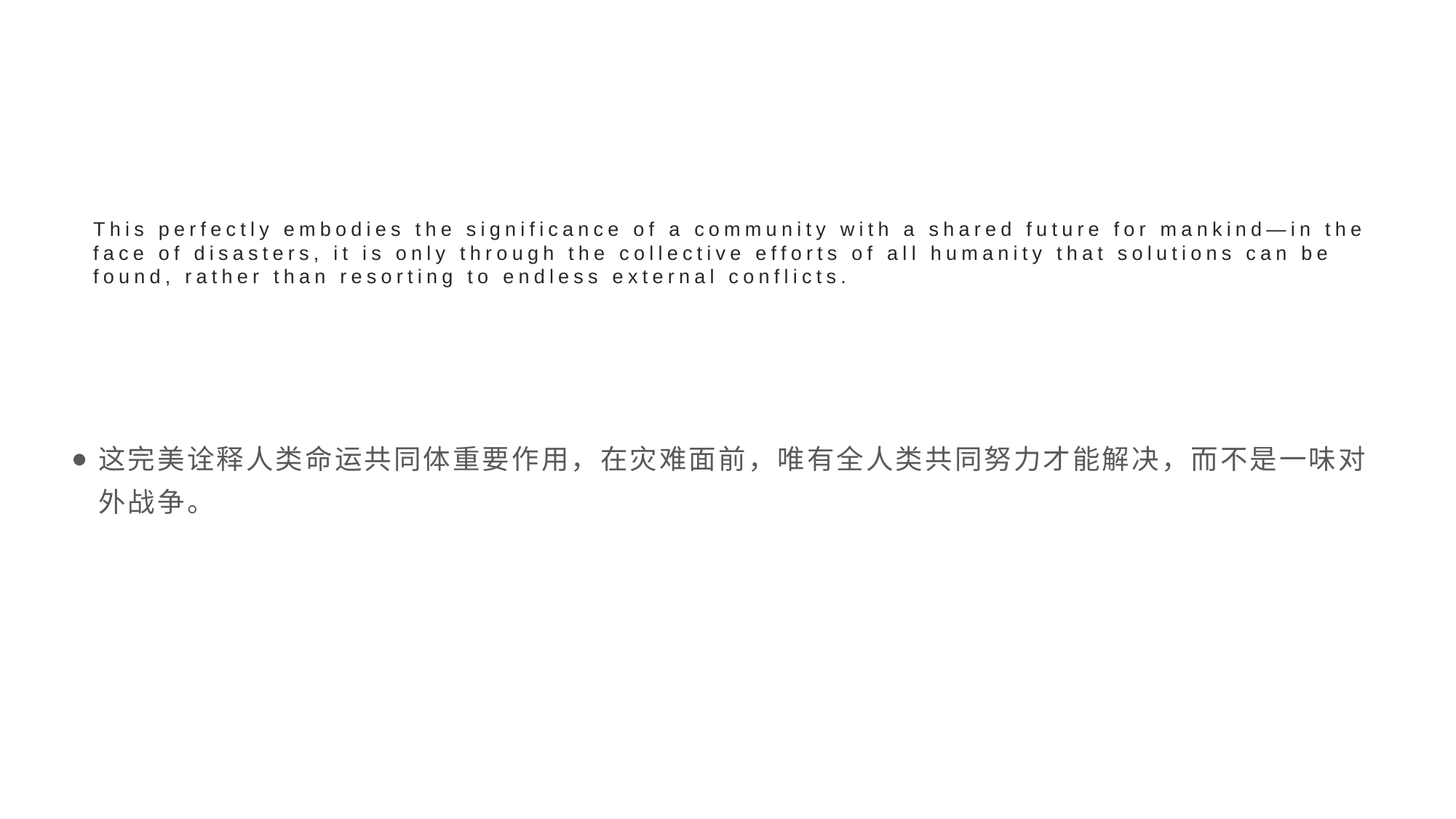

# This perfectly embodies the significance of a community with a shared future for mankind—in the face of disasters, it is only through the collective efforts of all humanity that solutions can be found, rather than resorting to endless external conflicts.
这完美诠释人类命运共同体重要作用，在灾难面前，唯有全人类共同努力才能解决，而不是一味对外战争。